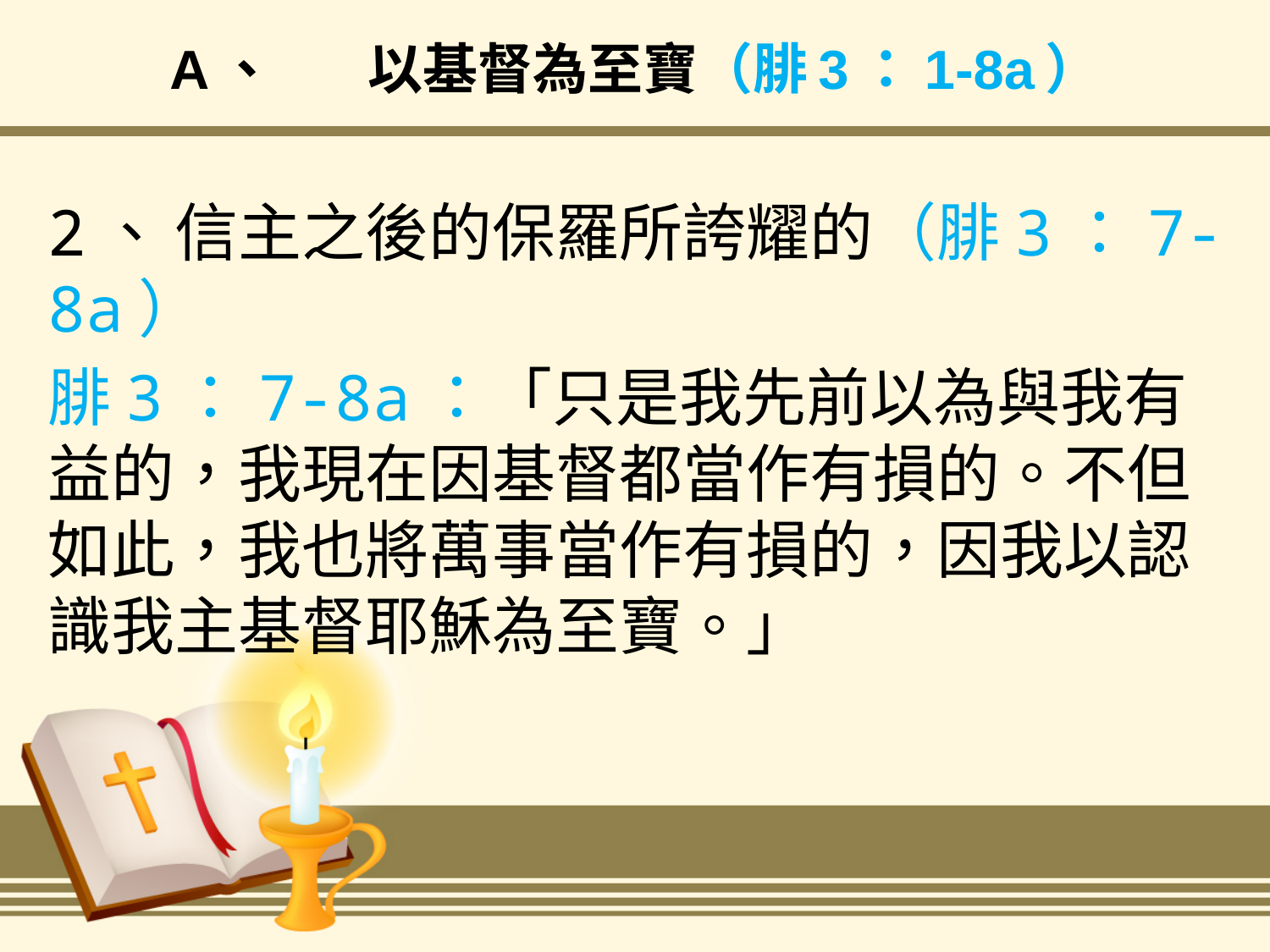

# A、	以基督為至寶（腓3：1-8a）
2、	信主之後的保羅所誇耀的（腓3：7-8a）
腓3：7-8a：「只是我先前以為與我有益的，我現在因基督都當作有損的。不但如此，我也將萬事當作有損的，因我以認識我主基督耶穌為至寶。」